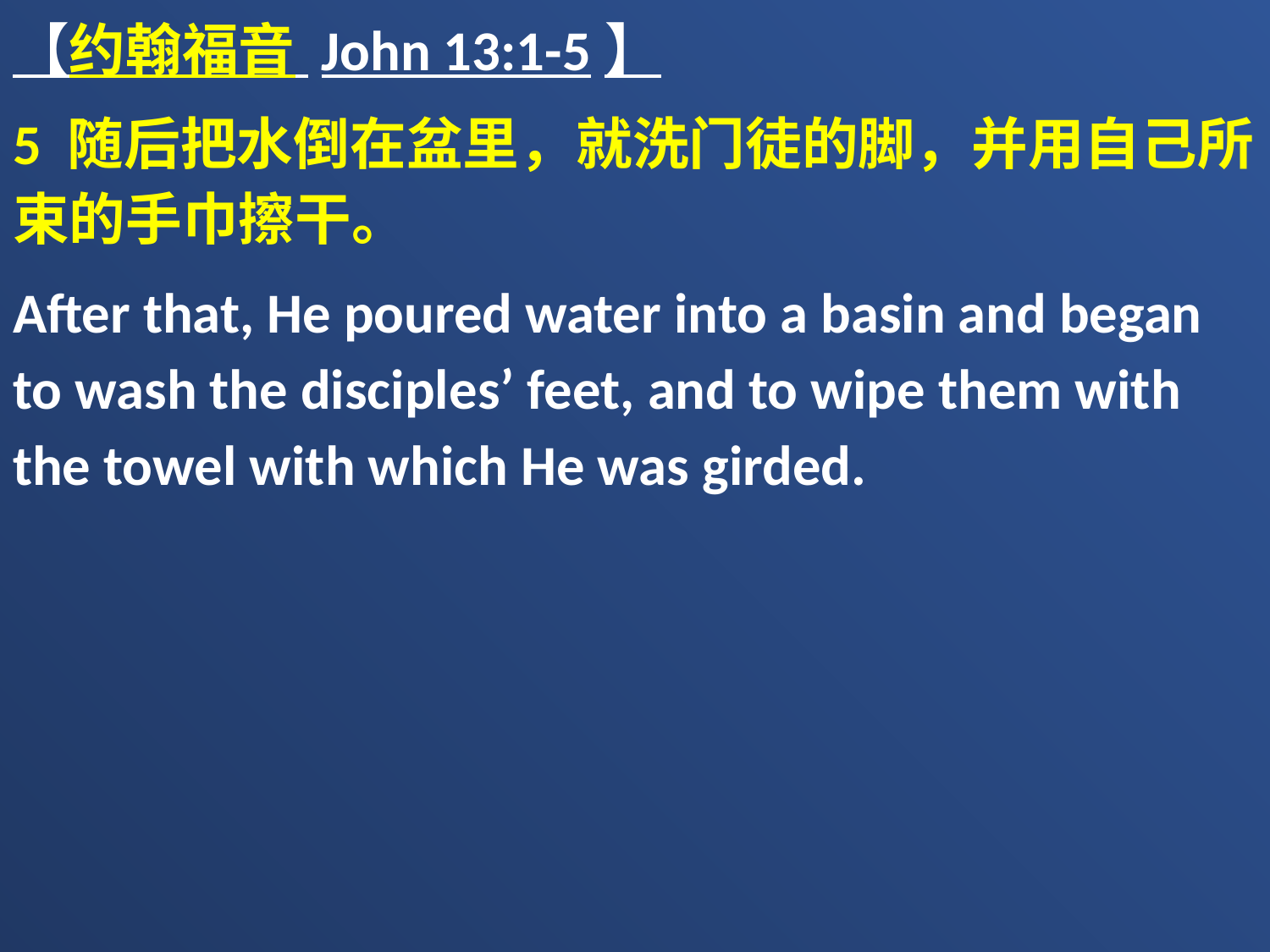

【约翰福音 John 13:1-5】
5 随后把水倒在盆里，就洗门徒的脚，并用自己所束的手巾擦干。
After that, He poured water into a basin and began to wash the disciples’ feet, and to wipe them with the towel with which He was girded.